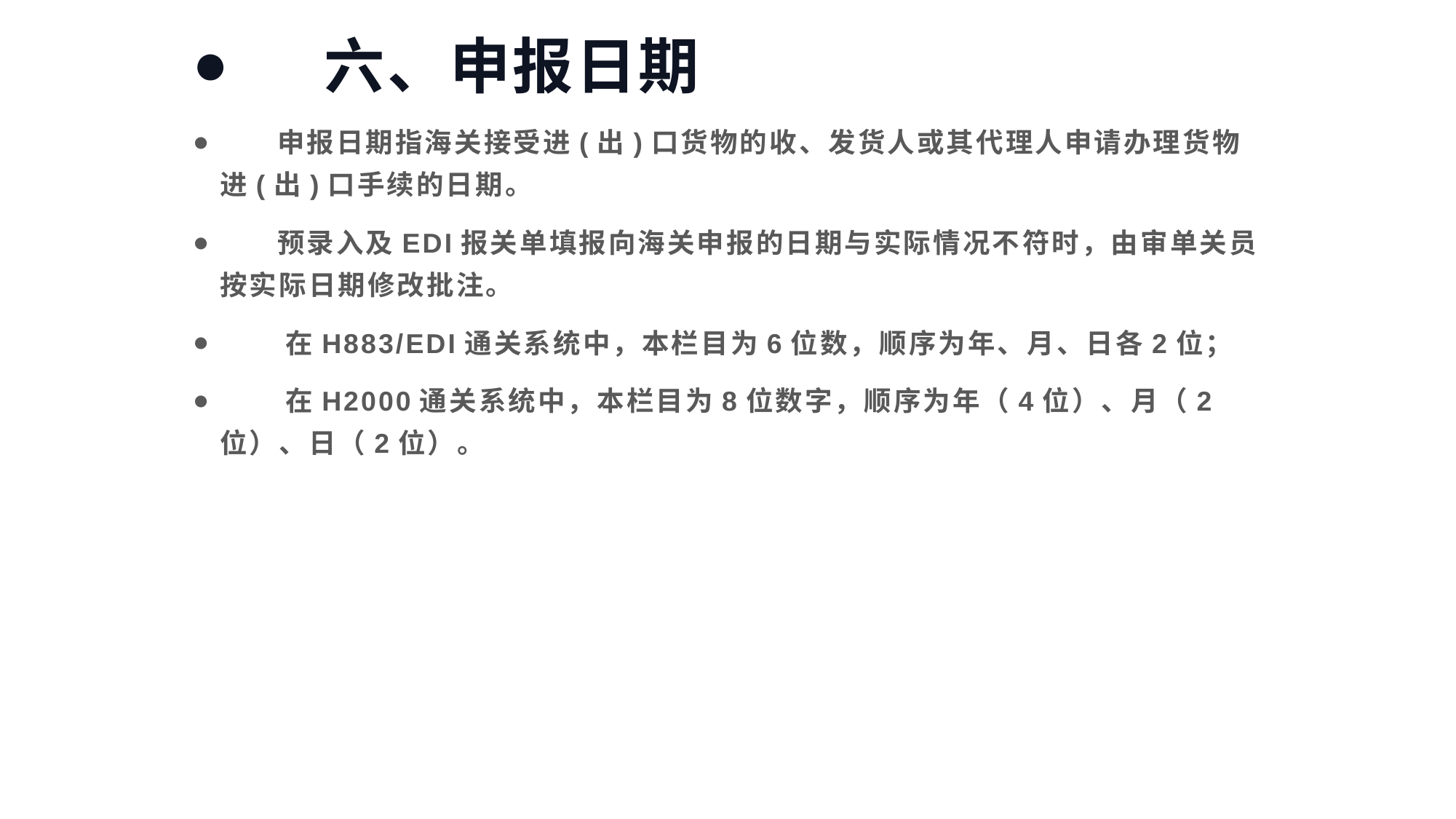

六、申报日期
      申报日期指海关接受进(出)口货物的收、发货人或其代理人申请办理货物进(出)口手续的日期。
      预录入及EDI报关单填报向海关申报的日期与实际情况不符时，由审单关员按实际日期修改批注。
       在H883/EDI通关系统中，本栏目为6位数，顺序为年、月、日各2位；
       在H2000通关系统中，本栏目为8位数字，顺序为年（4位）、月（2位）、日（2位）。